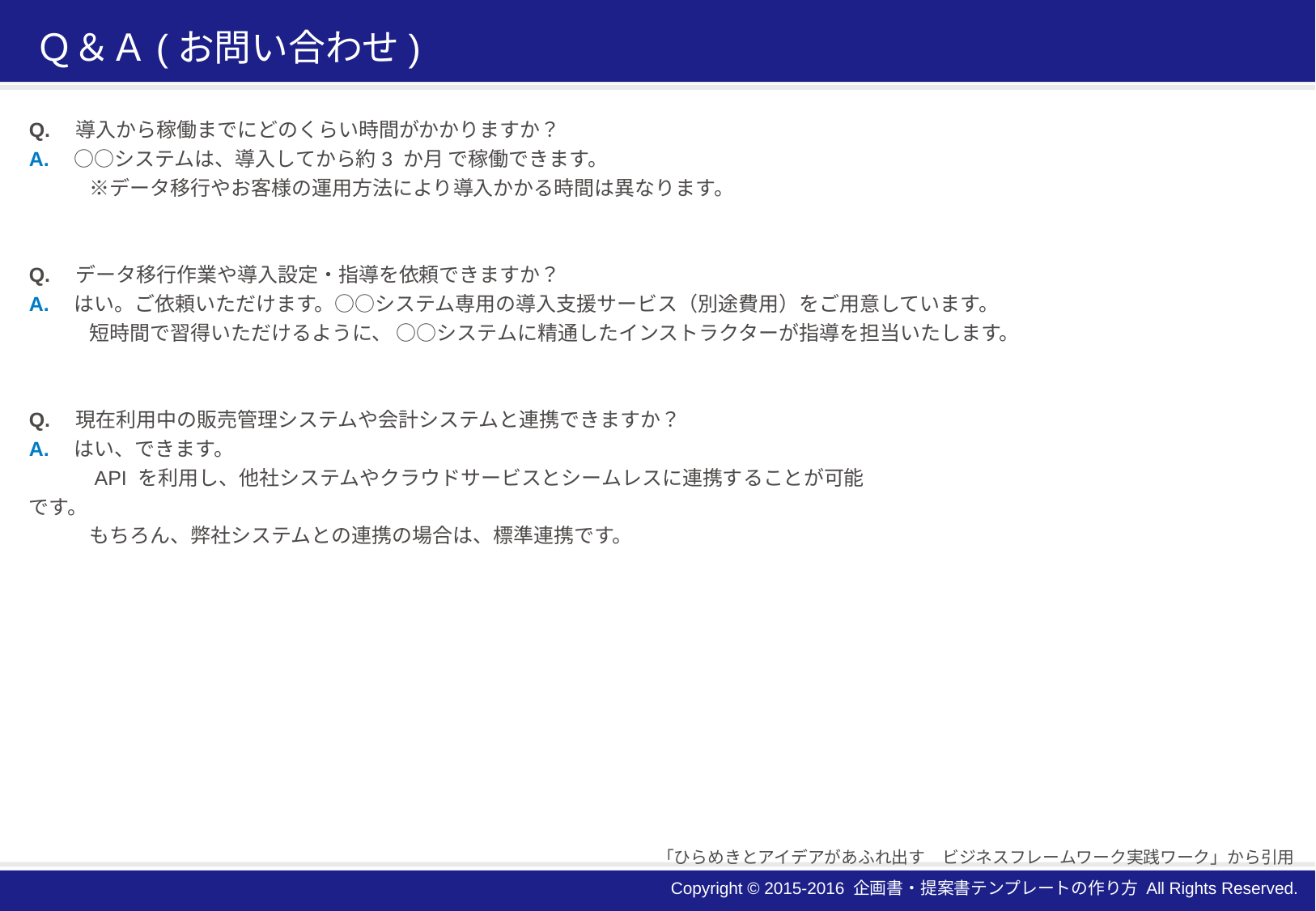

# Ｑ＆Ａ(お問い合わせ)
Q.　導入から稼働までにどのくらい時間がかかりますか？
A.　○○システムは、導入してから約3 か月 で稼働できます。
　　　※データ移行やお客様の運用方法により導入かかる時間は異なります。
Q.　データ移行作業や導入設定・指導を依頼できますか？
A.　はい。ご依頼いただけます。○○システム専用の導入支援サービス（別途費用）をご用意しています。
　　　短時間で習得いただけるように、 ○○システムに精通したインストラクターが指導を担当いたします。
Q.　現在利用中の販売管理システムや会計システムと連携できますか？
A.　はい、できます。
　　　API を利用し、他社システムやクラウドサービスとシームレスに連携することが可能です。
　　　もちろん、弊社システムとの連携の場合は、標準連携です。
「ひらめきとアイデアがあふれ出す　ビジネスフレームワーク実践ワーク」から引用